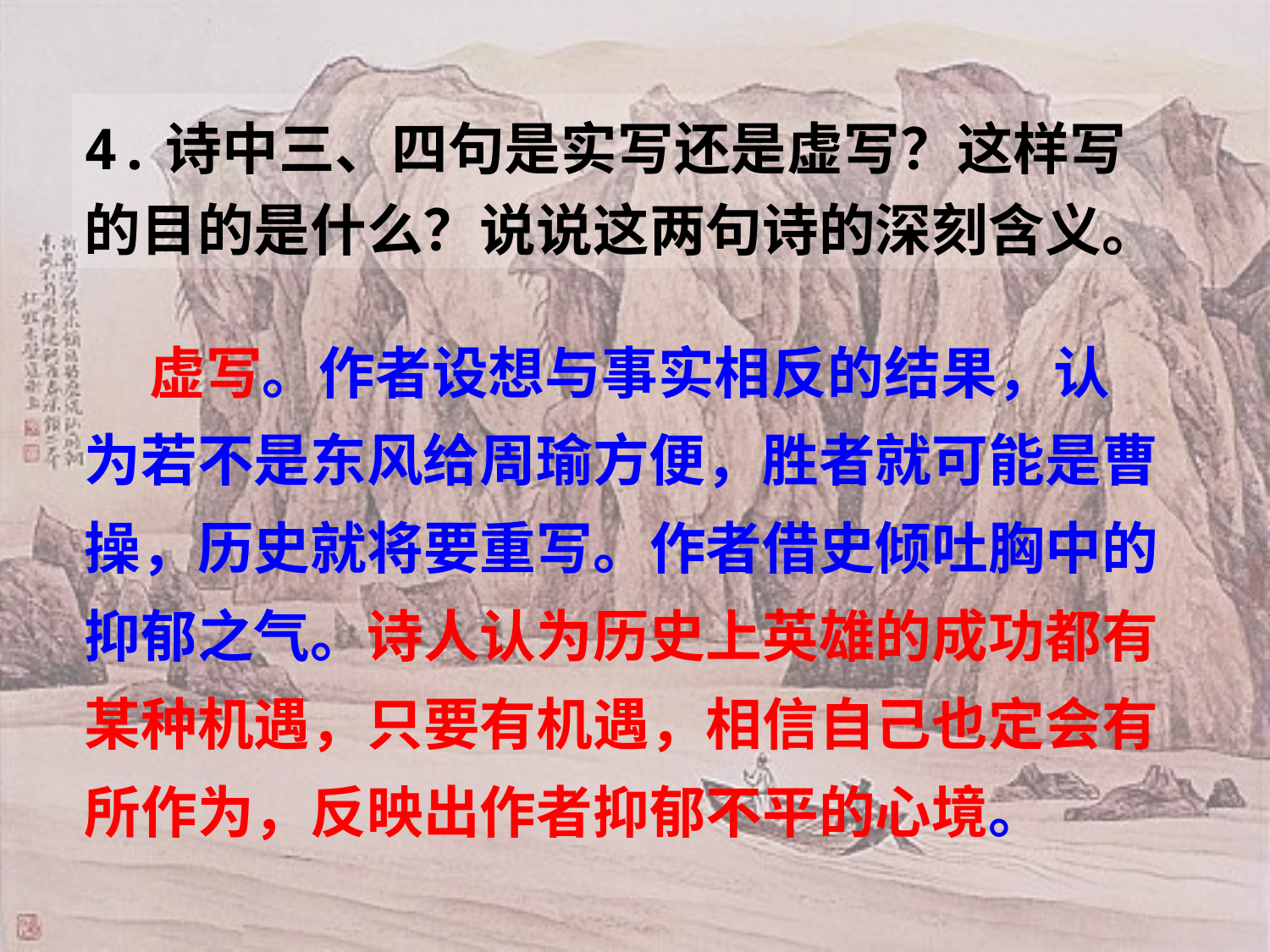

4.诗中三、四句是实写还是虚写？这样写的目的是什么？说说这两句诗的深刻含义。
    虚写。作者设想与事实相反的结果，认为若不是东风给周瑜方便，胜者就可能是曹操，历史就将要重写。作者借史倾吐胸中的抑郁之气。诗人认为历史上英雄的成功都有某种机遇，只要有机遇，相信自己也定会有所作为，反映出作者抑郁不平的心境。